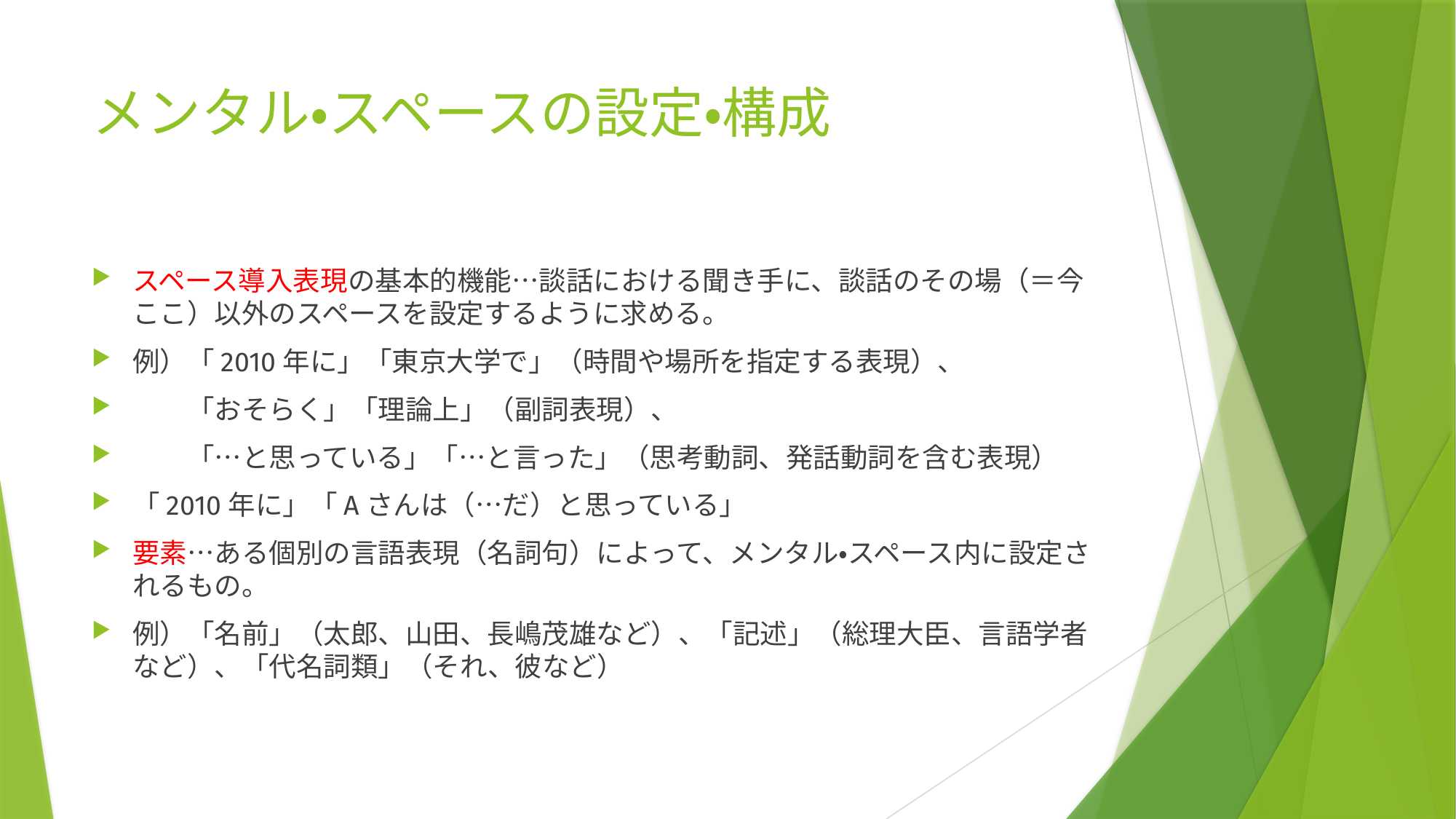

# メンタル・スペースの設定・構成
スペース導入表現の基本的機能…談話における聞き手に、談話のその場（＝今ここ）以外のスペースを設定するように求める。
例）「2010年に」「東京大学で」（時間や場所を指定する表現）、
　　「おそらく」「理論上」（副詞表現）、
　　「…と思っている」「…と言った」（思考動詞、発話動詞を含む表現）
「2010年に」「Aさんは（…だ）と思っている」
要素…ある個別の言語表現（名詞句）によって、メンタル・スペース内に設定されるもの。
例）「名前」（太郎、山田、長嶋茂雄など）、「記述」（総理大臣、言語学者など）、「代名詞類」（それ、彼など）